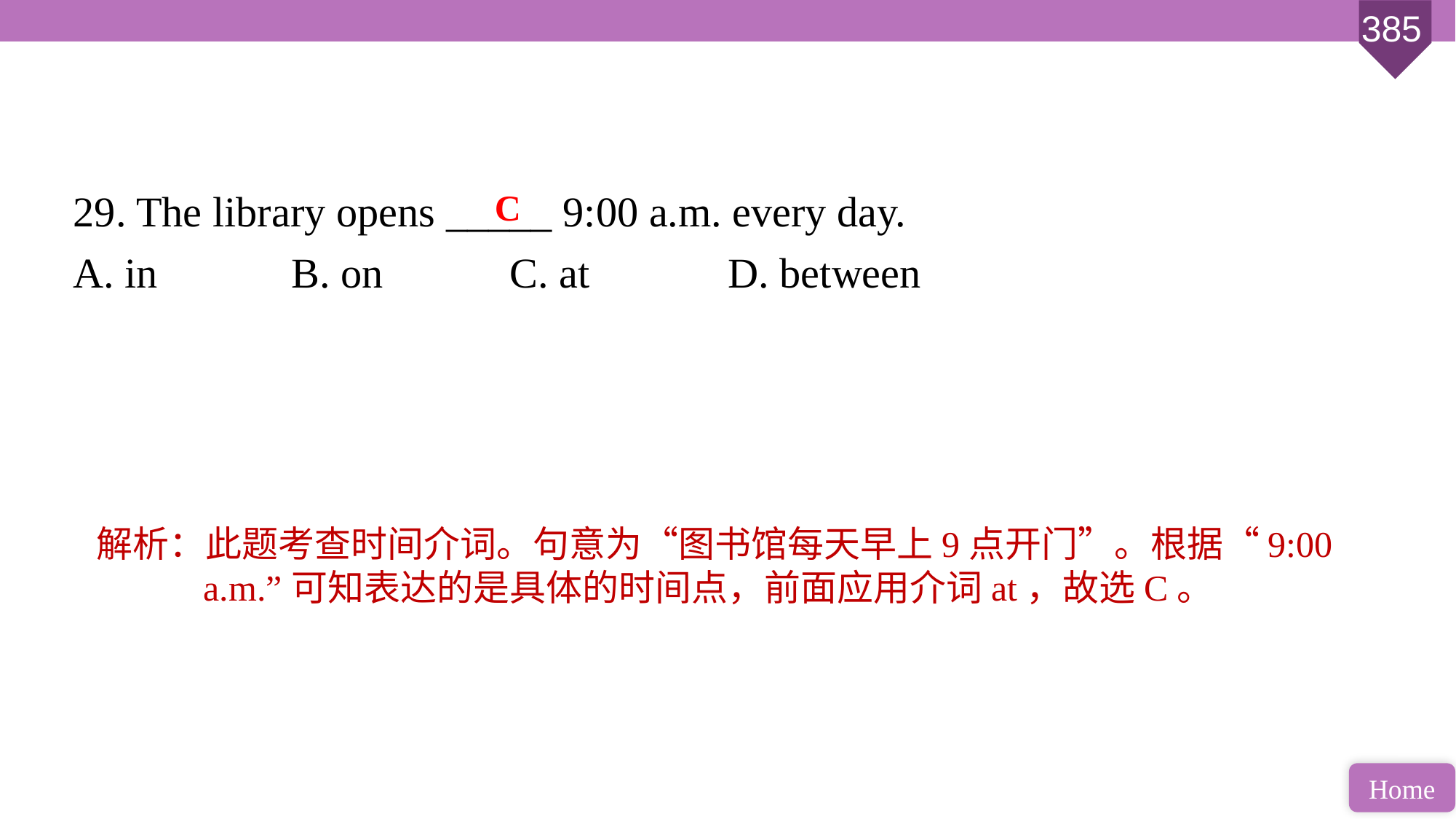

29. The library opens _____ 9:00 a.m. every day.
A. in 		B. on 		C. at 		D. between
C
解析：此题考查时间介词。句意为“图书馆每天早上9点开门”。根据“9:00 a.m.”可知表达的是具体的时间点，前面应用介词at，故选C。